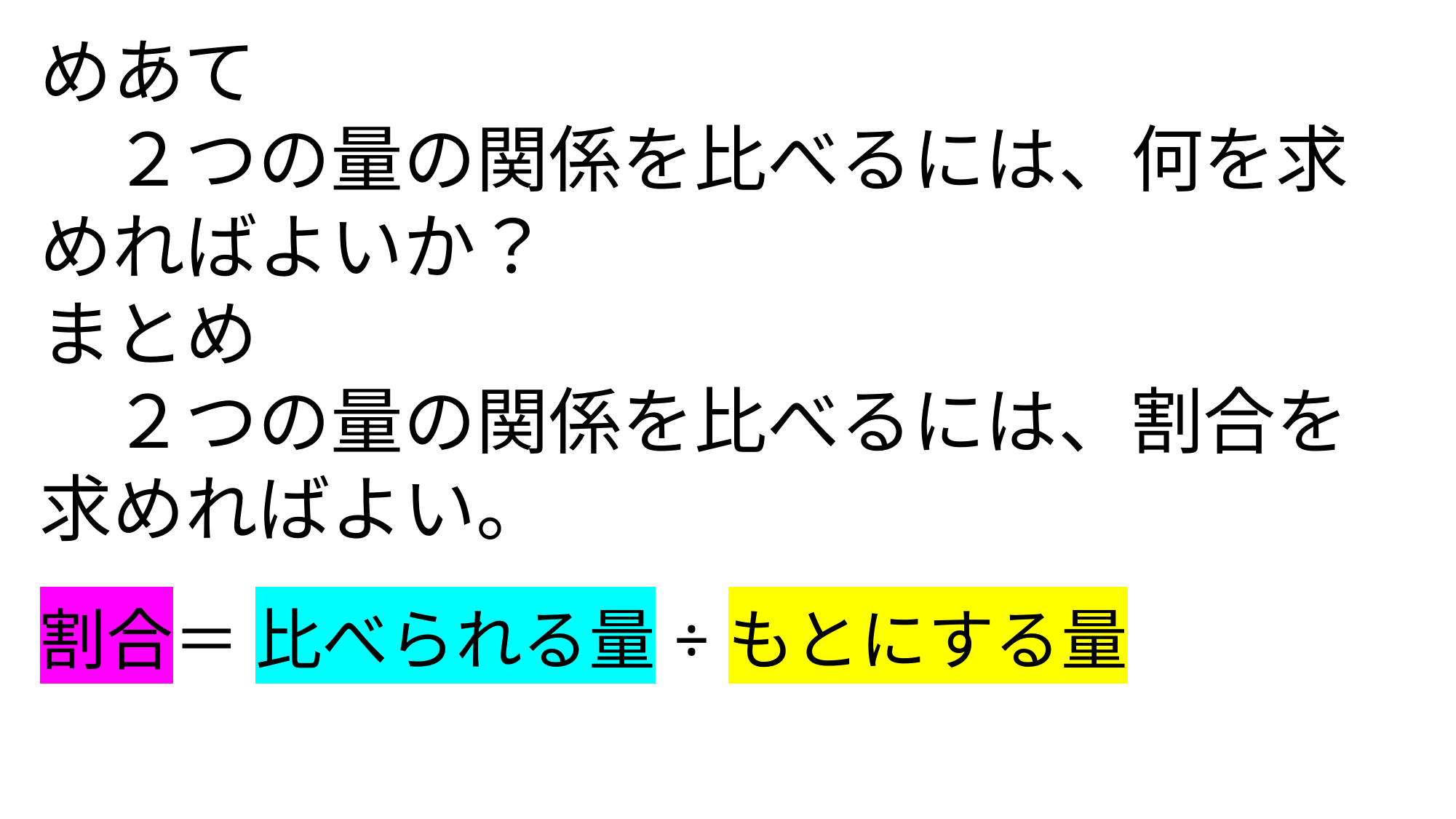

めあて
　２つの量の関係を比べるには、何を求めればよいか？
まとめ
　２つの量の関係を比べるには、割合を求めればよい。
比べられる量÷もとにする量
割合＝